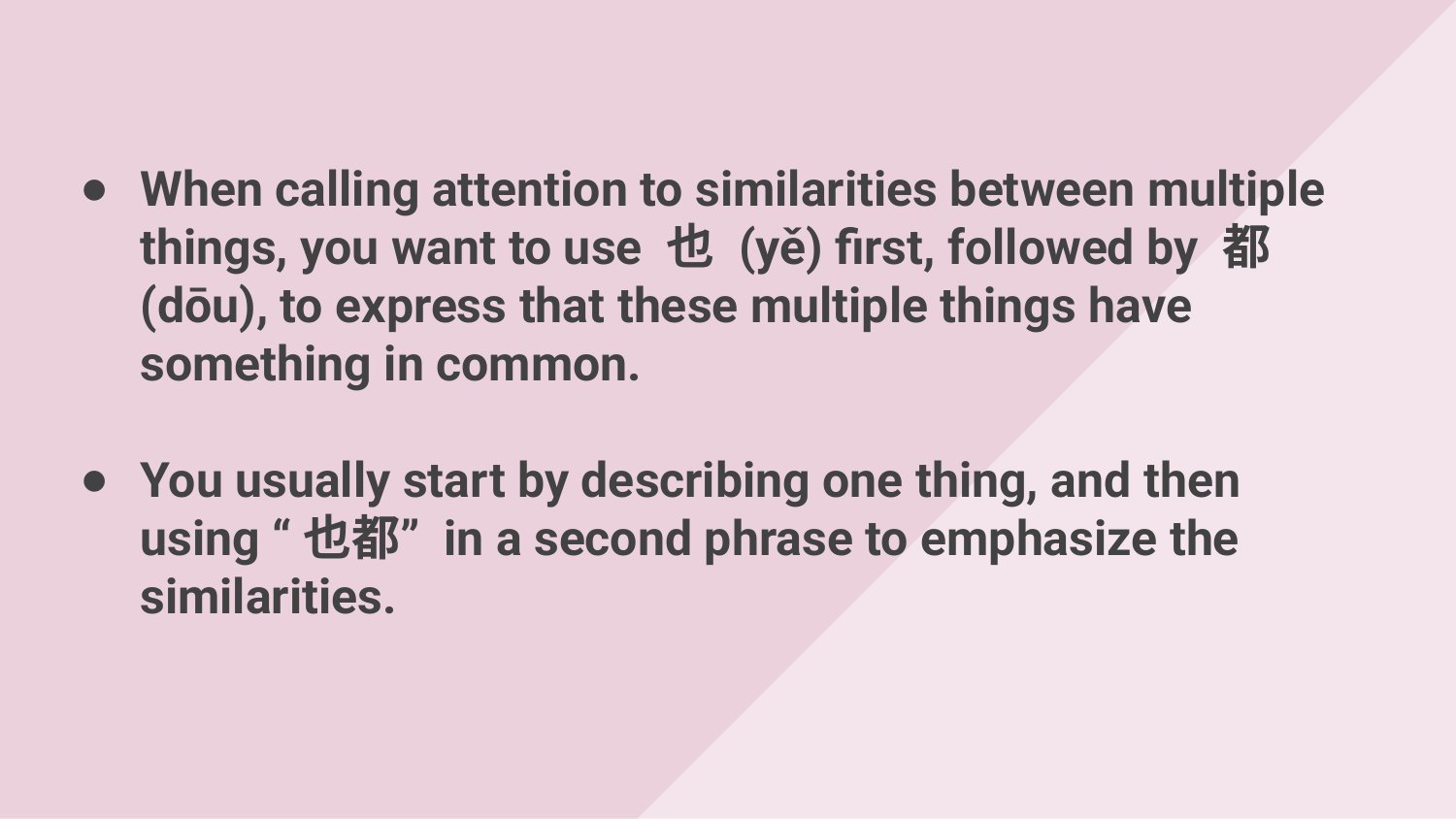

# When calling attention to similarities between multiple things, you want to use 也 (yě) first, followed by 都 (dōu), to express that these multiple things have something in common.
You usually start by describing one thing, and then using “也都” in a second phrase to emphasize the similarities.